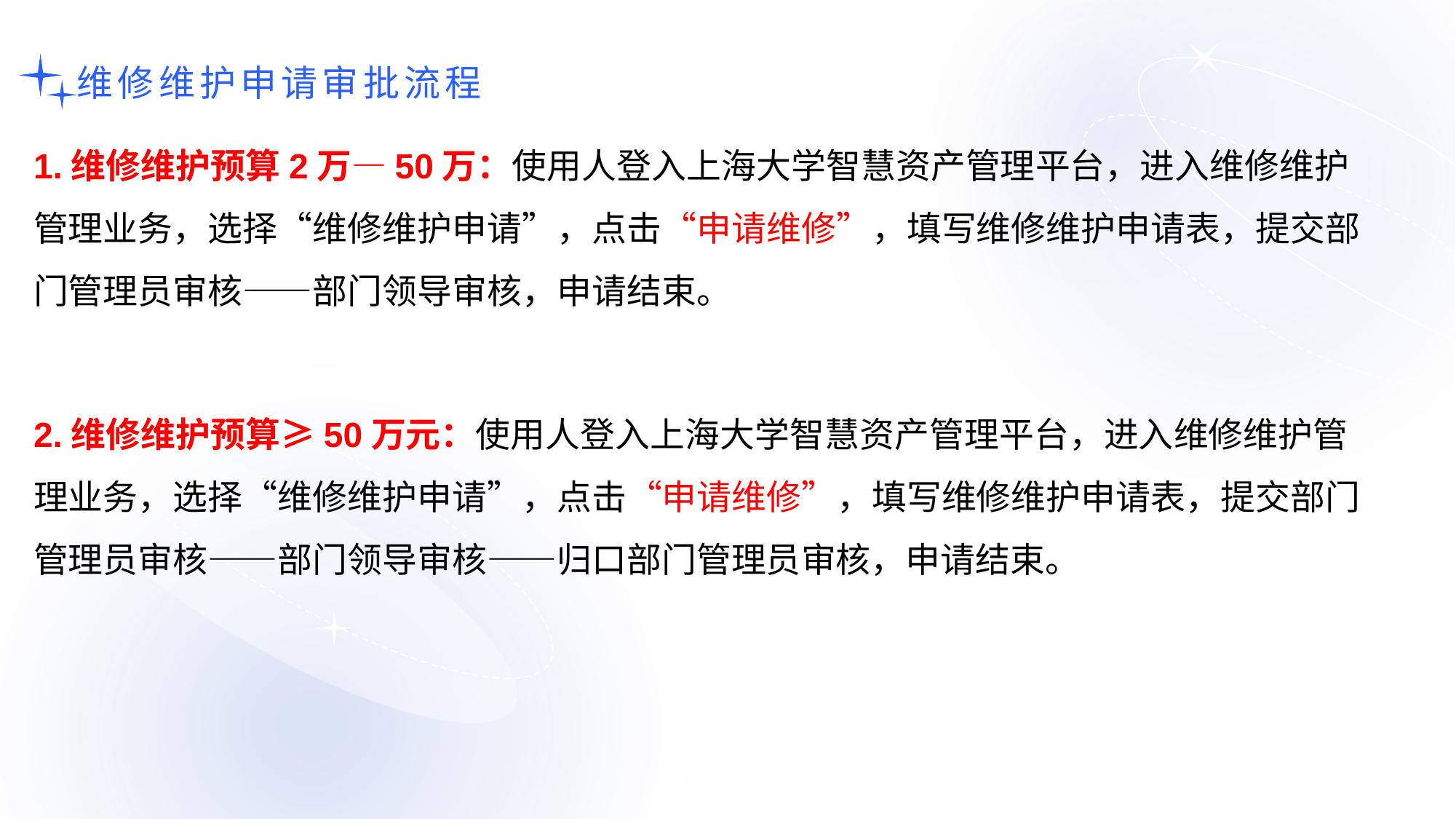

维修维护申请审批流程
1.维修维护预算2万—50万：使用人登入上海大学智慧资产管理平台，进入维修维护管理业务，选择“维修维护申请”，点击“申请维修”，填写维修维护申请表，提交部门管理员审核——部门领导审核，申请结束。

2.维修维护预算≥50万元：使用人登入上海大学智慧资产管理平台，进入维修维护管理业务，选择“维修维护申请”，点击“申请维修”，填写维修维护申请表，提交部门管理员审核——部门领导审核——归口部门管理员审核，申请结束。